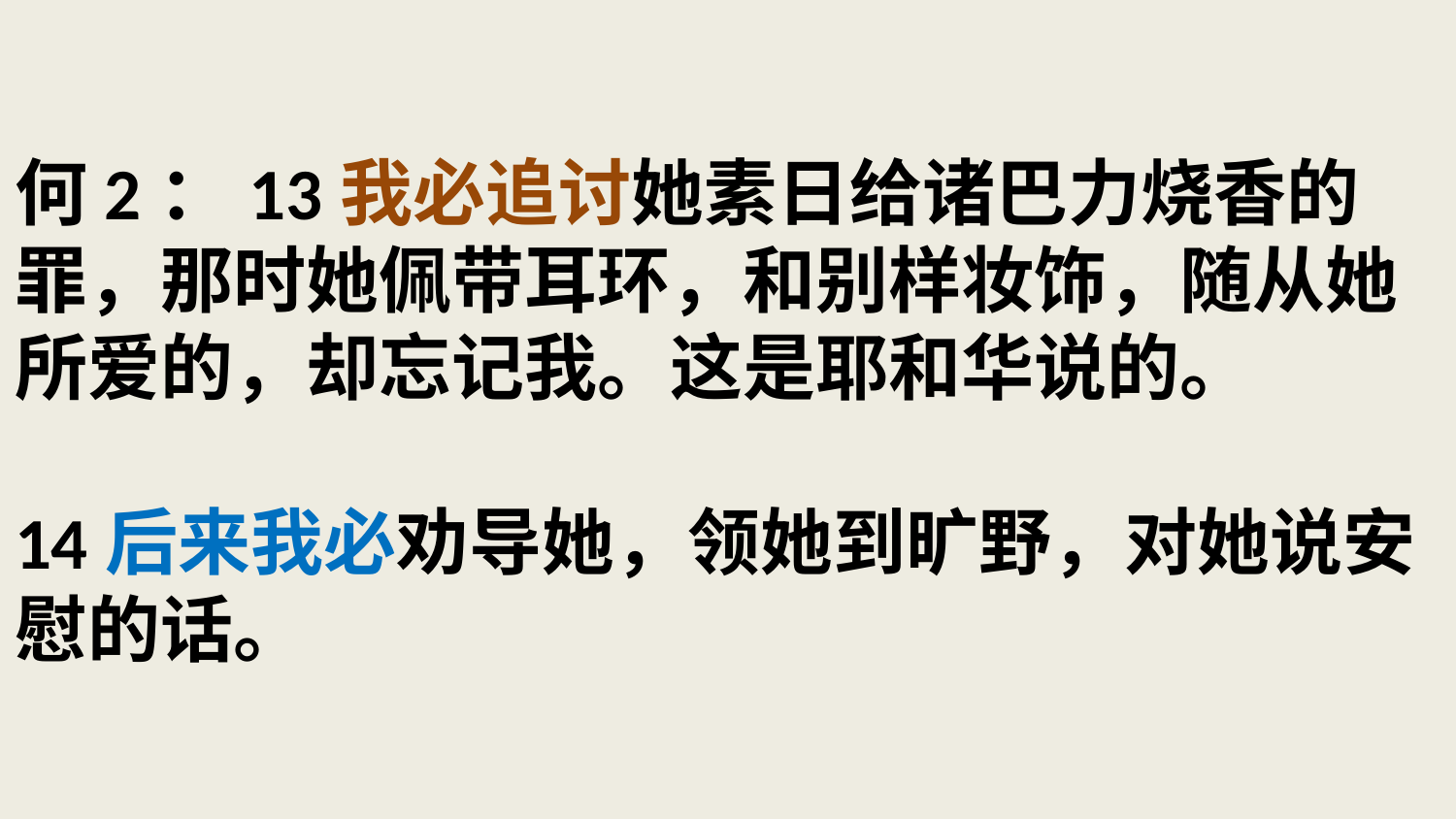

# 何2：13我必追讨她素日给诸巴力烧香的罪，那时她佩带耳环，和别样妆饰，随从她所爱的，却忘记我。这是耶和华说的。 14后来我必劝导她，领她到旷野，对她说安慰的话。